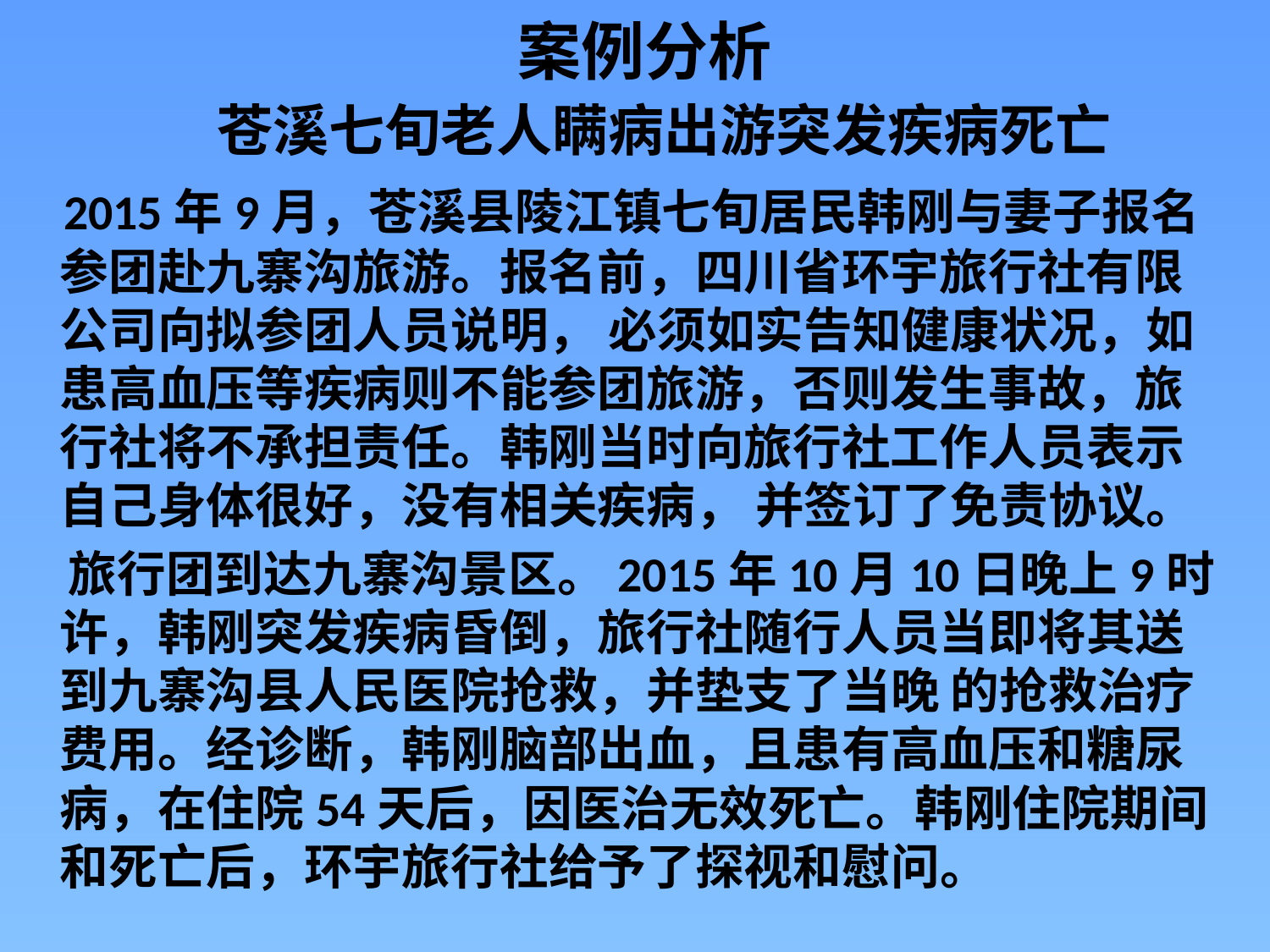

# 案例分析
      苍溪七旬老人瞒病出游突发疾病死亡
    2015年9月，苍溪县陵江镇七旬居民韩刚与妻子报名参团赴九寨沟旅游。报名前，四川省环宇旅行社有限公司向拟参团人员说明， 必须如实告知健康状况，如患高血压等疾病则不能参团旅游，否则发生事故，旅行社将不承担责任。韩刚当时向旅行社工作人员表示自己身体很好，没有相关疾病， 并签订了免责协议。
    旅行团到达九寨沟景区。2015年10月10日晚上9时许，韩刚突发疾病昏倒，旅行社随行人员当即将其送到九寨沟县人民医院抢救，并垫支了当晚 的抢救治疗费用。经诊断，韩刚脑部出血，且患有高血压和糖尿病，在住院54天后，因医治无效死亡。韩刚住院期间和死亡后，环宇旅行社给予了探视和慰问。